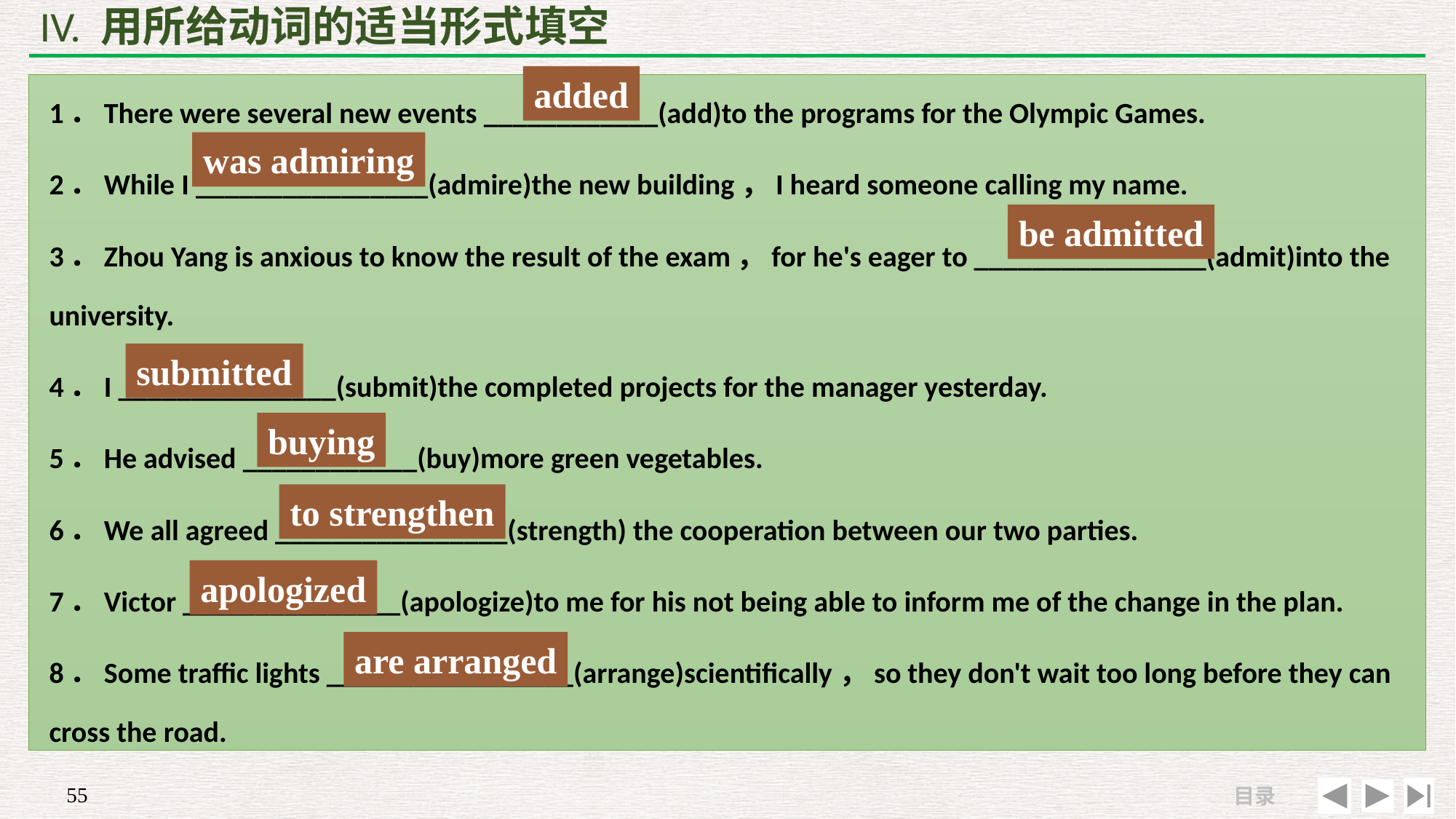

# IV. 用所给动词的适当形式填空
1．There were several new events ____________(add)to the programs for the Olympic Games.
2．While I ________________(admire)the new building，I heard someone calling my name.
3．Zhou Yang is anxious to know the result of the exam，for he's eager to ________________(admit)into the university.
4．I _______________(submit)the completed projects for the manager yesterday.
5．He advised ____________(buy)more green vegetables.
6．We all agreed ________________(strength) the cooperation between our two parties.
7．Victor _______________(apologize)to me for his not being able to inform me of the change in the plan.
8．Some traffic lights _________________(arrange)scientifically，so they don't wait too long before they can cross the road.
added

was admiring
be admitted
submitted
buying
to strengthen
apologized
are arranged